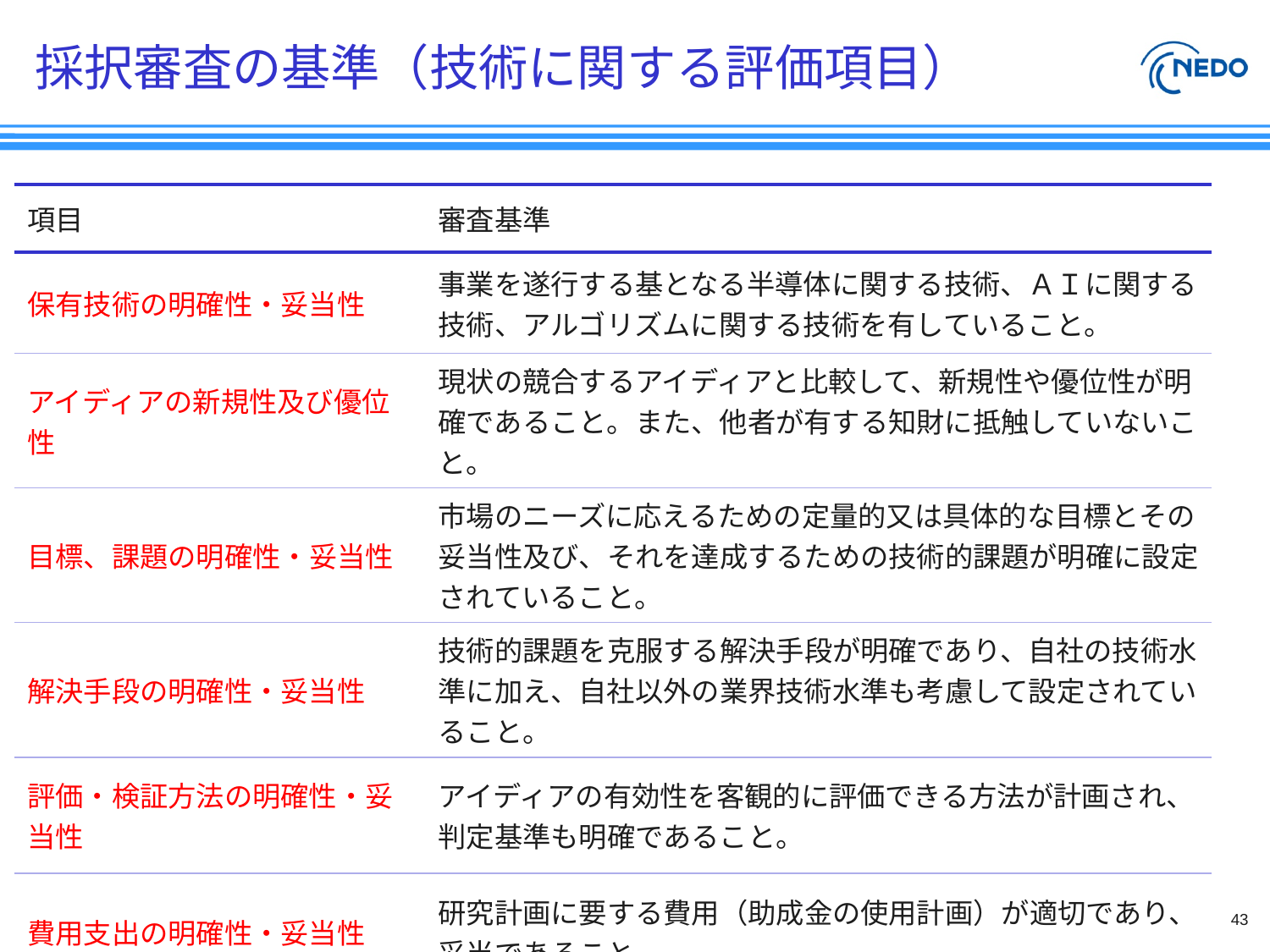

# 採択審査の基準（技術に関する評価項目）
| 項目 | 審査基準 |
| --- | --- |
| 保有技術の明確性・妥当性 | 事業を遂行する基となる半導体に関する技術、ＡＩに関する技術、アルゴリズムに関する技術を有していること。 |
| アイディアの新規性及び優位性 | 現状の競合するアイディアと比較して、新規性や優位性が明確であること。また、他者が有する知財に抵触していないこと。 |
| 目標、課題の明確性・妥当性 | 市場のニーズに応えるための定量的又は具体的な目標とその妥当性及び、それを達成するための技術的課題が明確に設定されていること。 |
| 解決手段の明確性・妥当性 | 技術的課題を克服する解決手段が明確であり、自社の技術水準に加え、自社以外の業界技術水準も考慮して設定されていること。 |
| 評価・検証方法の明確性・妥当性 | アイディアの有効性を客観的に評価できる方法が計画され、判定基準も明確であること。 |
| 費用支出の明確性・妥当性 | 研究計画に要する費用（助成金の使用計画）が適切であり、妥当であること。 |
43